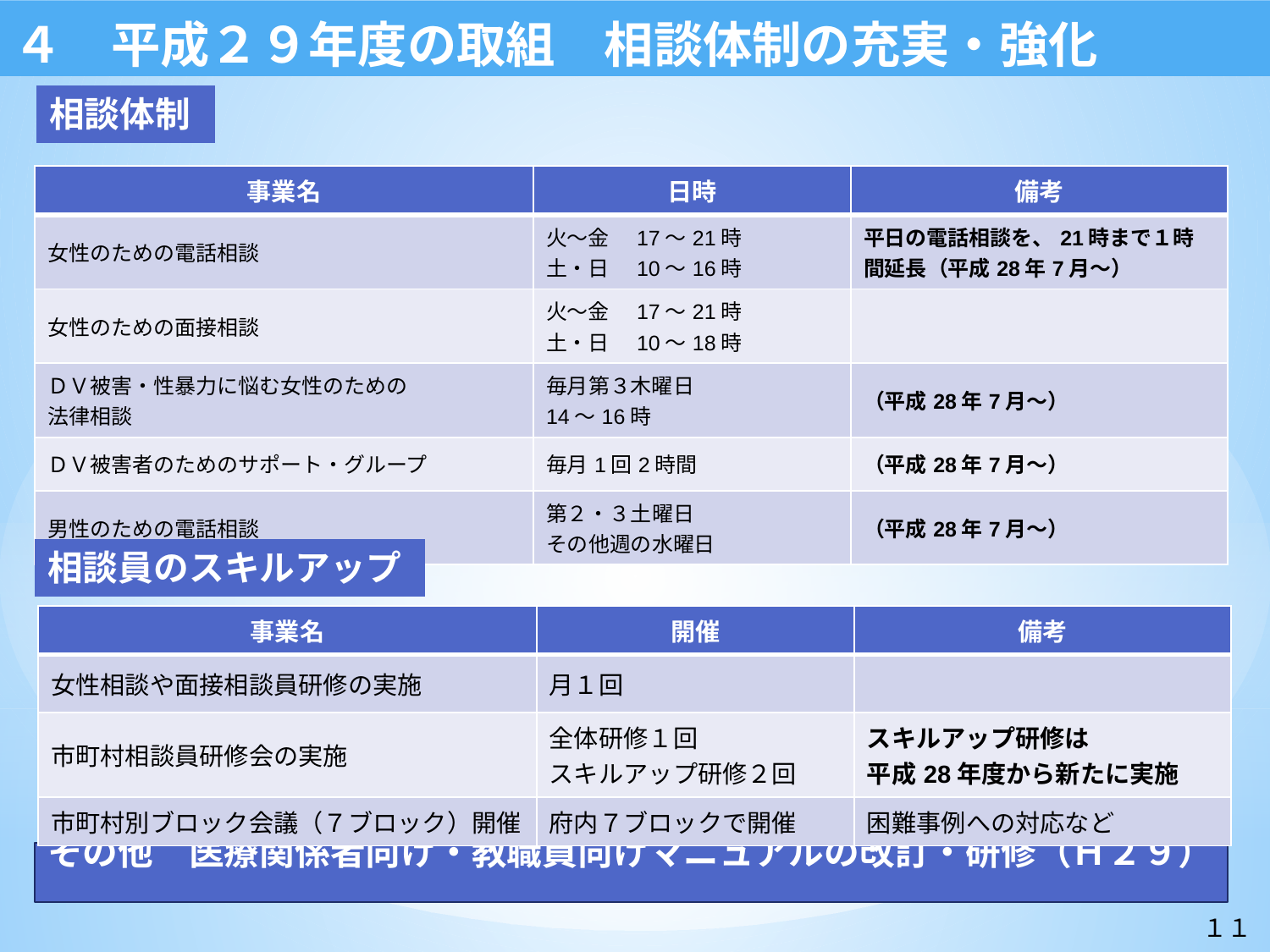

# ４　平成２９年度の取組　相談体制の充実・強化
相談体制
| 事業名 | 日時 | 備考 |
| --- | --- | --- |
| 女性のための電話相談 | 火～金　17～21時 土・日　10～16時 | 平日の電話相談を、21時まで１時間延長（平成28年7月～） |
| 女性のための面接相談 | 火～金　17～21時 土・日　10～18時 |  |
| ＤＶ被害・性暴力に悩む女性のための 法律相談 | 毎月第３木曜日 14～16時 | （平成28年7月～） |
| ＤＶ被害者のためのサポート・グループ | 毎月1回2時間 | （平成28年7月～） |
| 男性のための電話相談 | 第２・３土曜日 その他週の水曜日 | （平成28年7月～） |
相談員のスキルアップ
| 事業名 | 開催 | 備考 |
| --- | --- | --- |
| 女性相談や面接相談員研修の実施 | 月１回 |  |
| 市町村相談員研修会の実施 | 全体研修１回 スキルアップ研修２回 | スキルアップ研修は 平成28年度から新たに実施 |
| 市町村別ブロック会議（７ブロック）開催 | 府内７ブロックで開催 | 困難事例への対応など |
その他　医療関係者向け・教職員向けマニュアルの改訂・研修（Ｈ２９）
１１